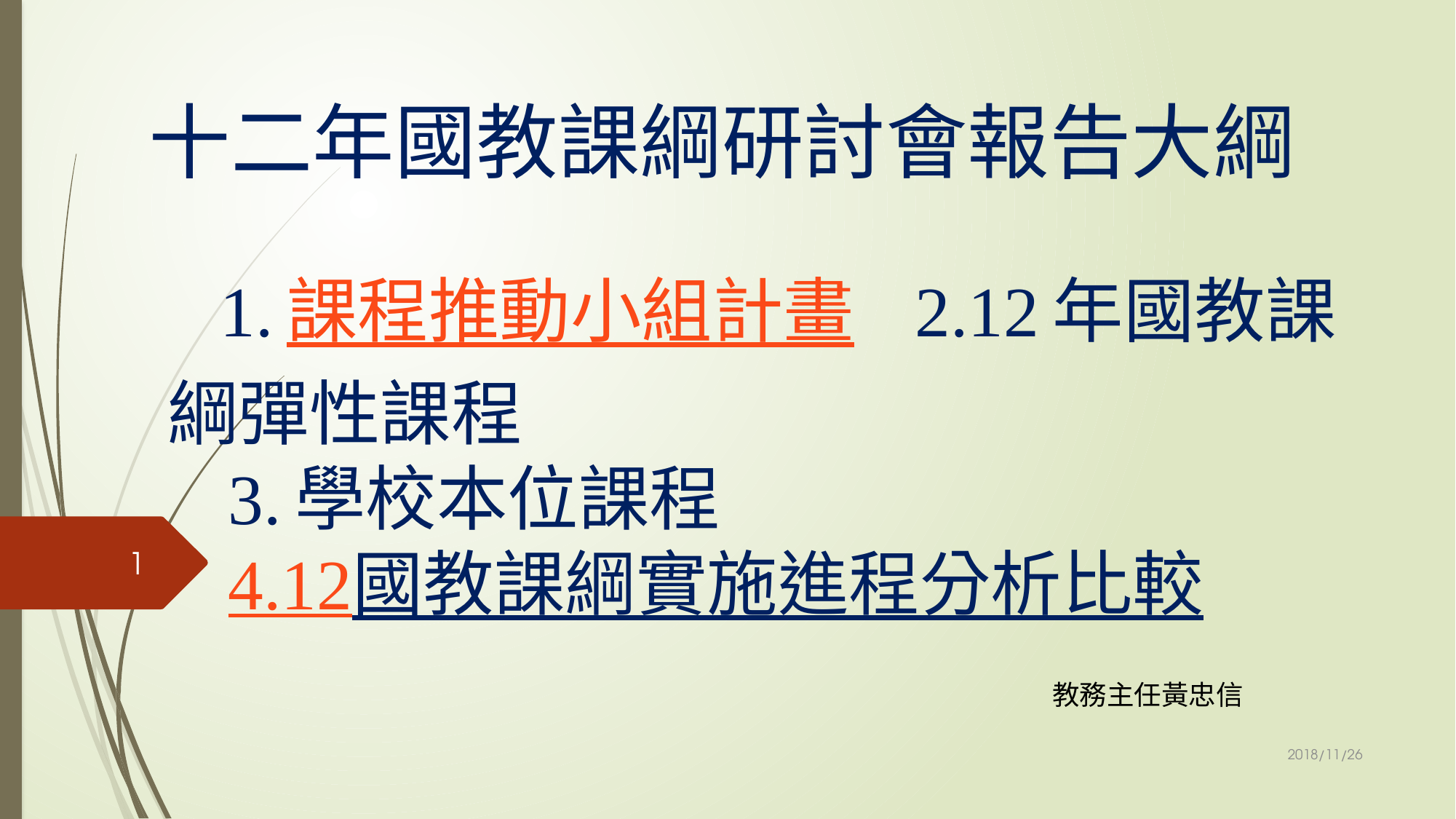

十二年國教課綱研討會報告大綱
# 1.課程推動小組計畫 2.12年國教課綱彈性課程 3.學校本位課程 4.12國教課綱實施進程分析比較
1
教務主任黃忠信
2018/11/26